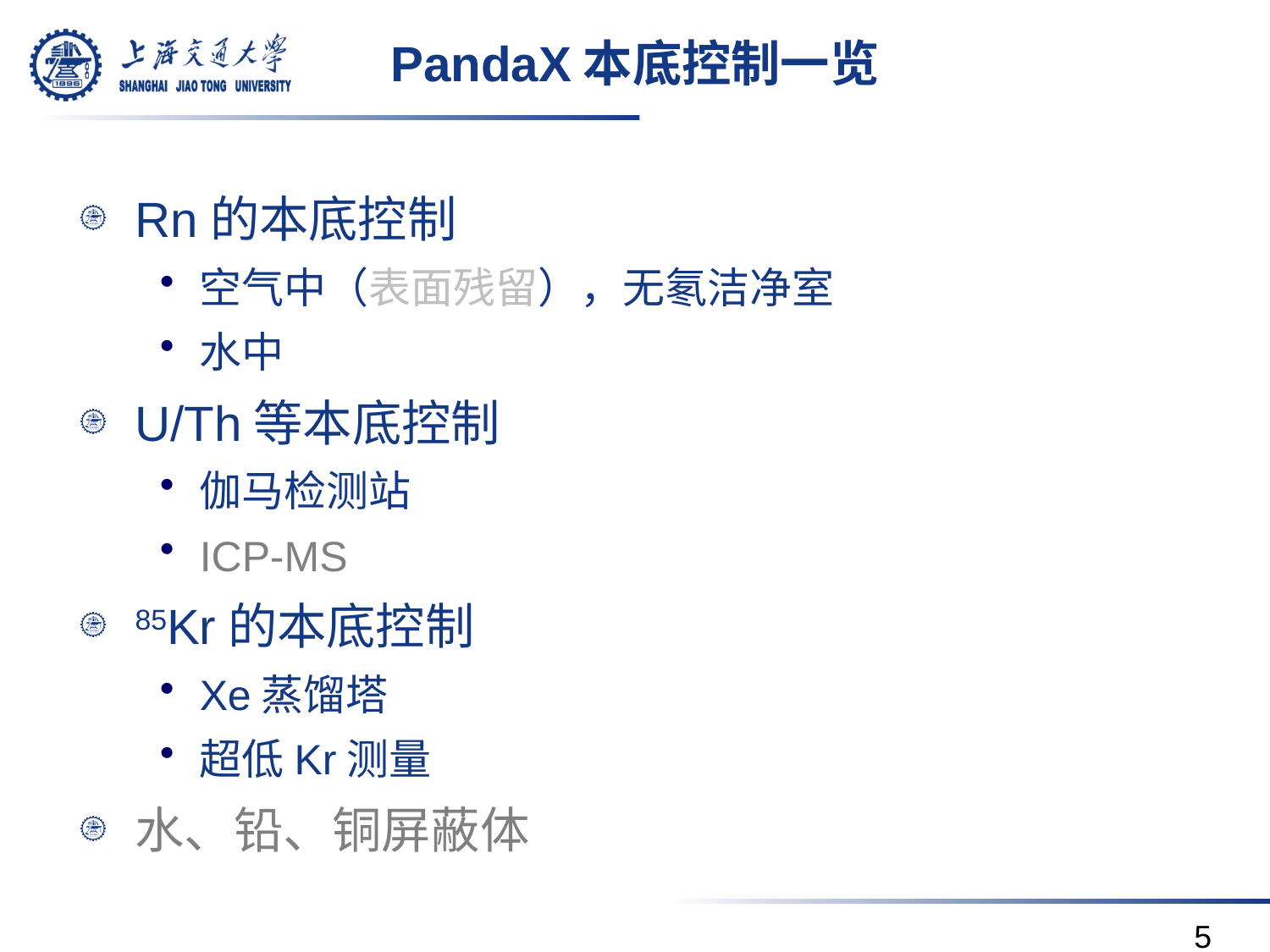

# PandaX本底控制一览
Rn的本底控制
空气中（表面残留），无氡洁净室
水中
U/Th等本底控制
伽马检测站
ICP-MS
85Kr的本底控制
Xe蒸馏塔
超低Kr测量
水、铅、铜屏蔽体